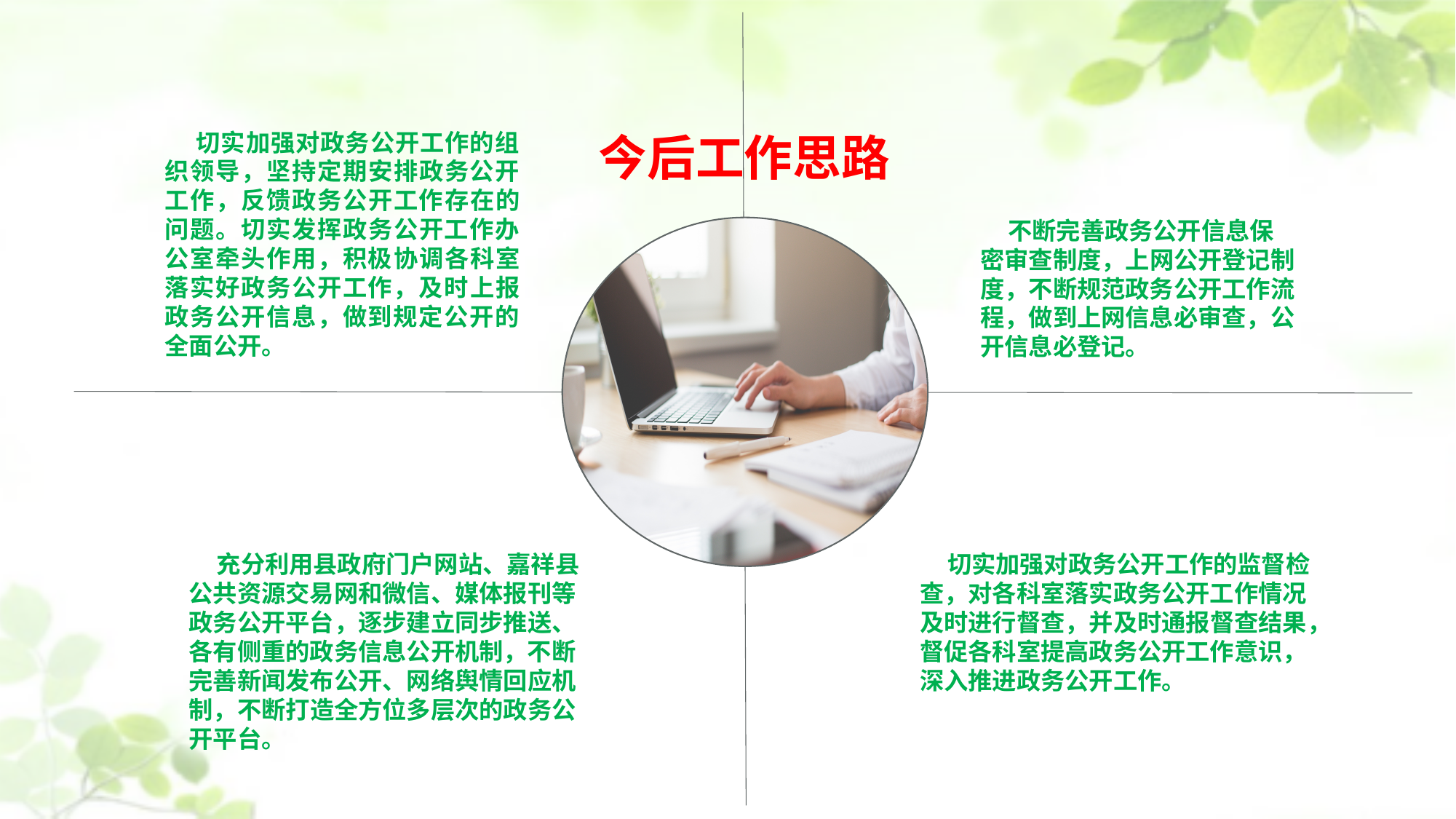

切实加强对政务公开工作的组织领导，坚持定期安排政务公开工作，反馈政务公开工作存在的问题。切实发挥政务公开工作办公室牵头作用，积极协调各科室落实好政务公开工作，及时上报政务公开信息，做到规定公开的全面公开。
今后工作思路
    不断完善政务公开信息保密审查制度，上网公开登记制度，不断规范政务公开工作流程，做到上网信息必审查，公开信息必登记。

    充分利用县政府门户网站、嘉祥县公共资源交易网和微信、媒体报刊等政务公开平台，逐步建立同步推送、各有侧重的政务信息公开机制，不断完善新闻发布公开、网络舆情回应机制，不断打造全方位多层次的政务公开平台。
    切实加强对政务公开工作的监督检查，对各科室落实政务公开工作情况及时进行督查，并及时通报督查结果，督促各科室提高政务公开工作意识，深入推进政务公开工作。